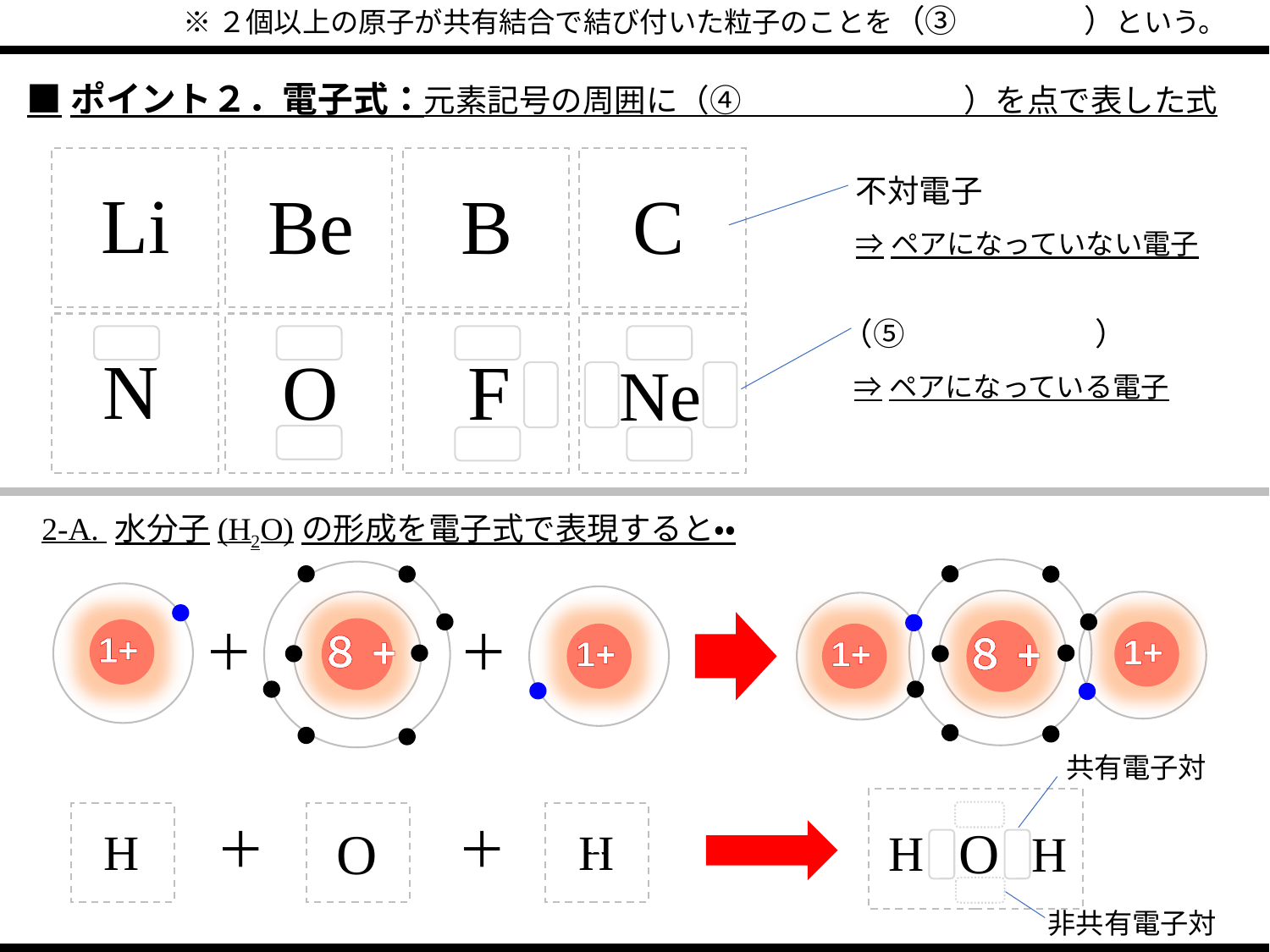

※２個以上の原子が共有結合で結び付いた粒子のことを（③　　　　）という。
■ポイント２．電子式：元素記号の周囲に（④　　　　　　　）を点で表した式
不対電子
⇒ペアになっていない電子

Li
Be
B
C
（⑤　　　　　　）
  ⇒ペアになっている電子

N
O
F
Ne

2-A. 水分子(H2O)の形成を電子式で表現すると・・

＋
＋

８+

1+
８+

1+

1+
1+

共有電子対

a
O
O
＋
＋
H
H
H
H

非共有電子対